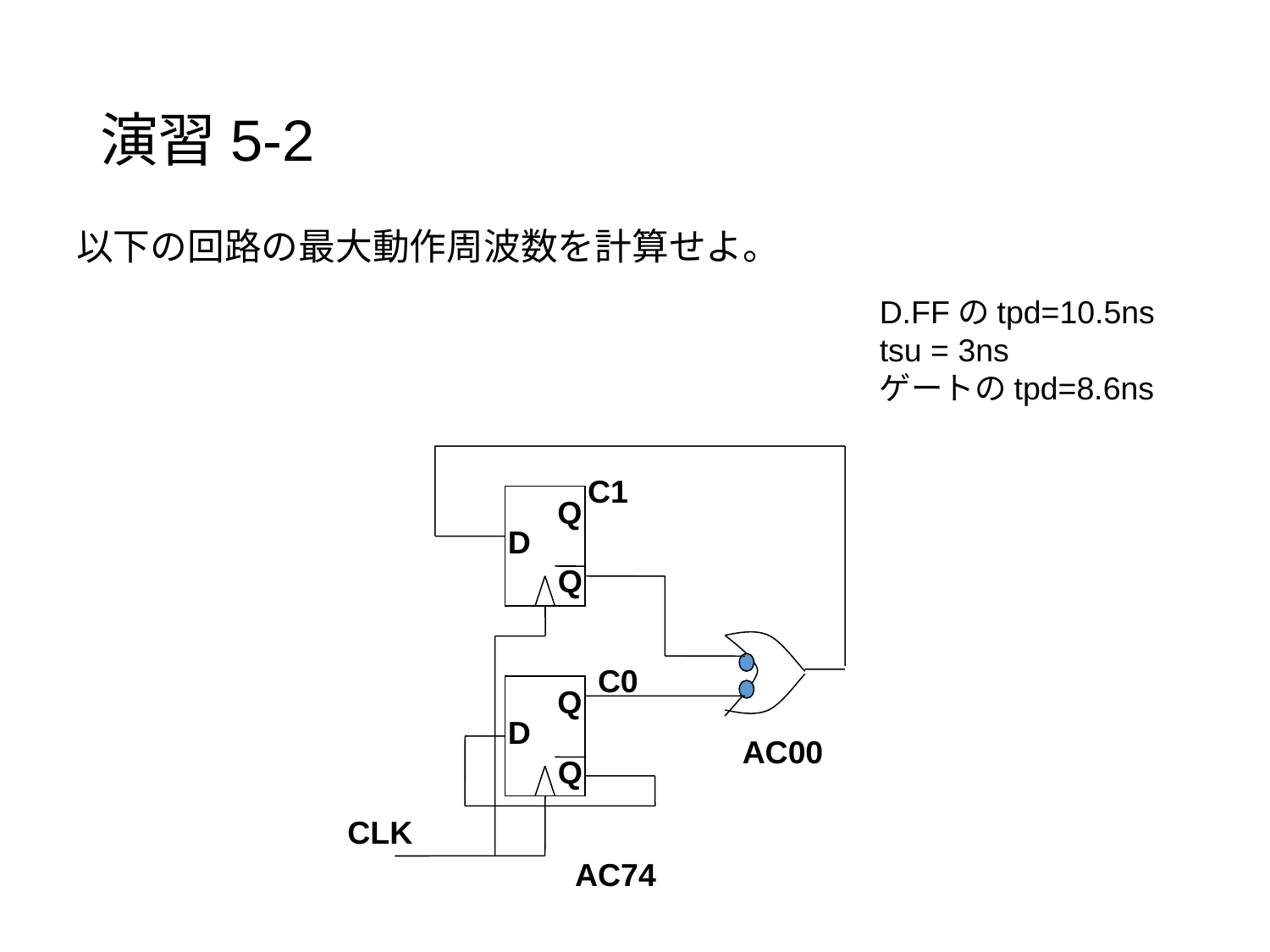

# 演習5-2
以下の回路の最大動作周波数を計算せよ。
D.FFのtpd=10.5ns
tsu = 3ns
ゲートのtpd=8.6ns

C1

Q
D

Q

C0

Q

D
AC00

Q

CLK

AC74